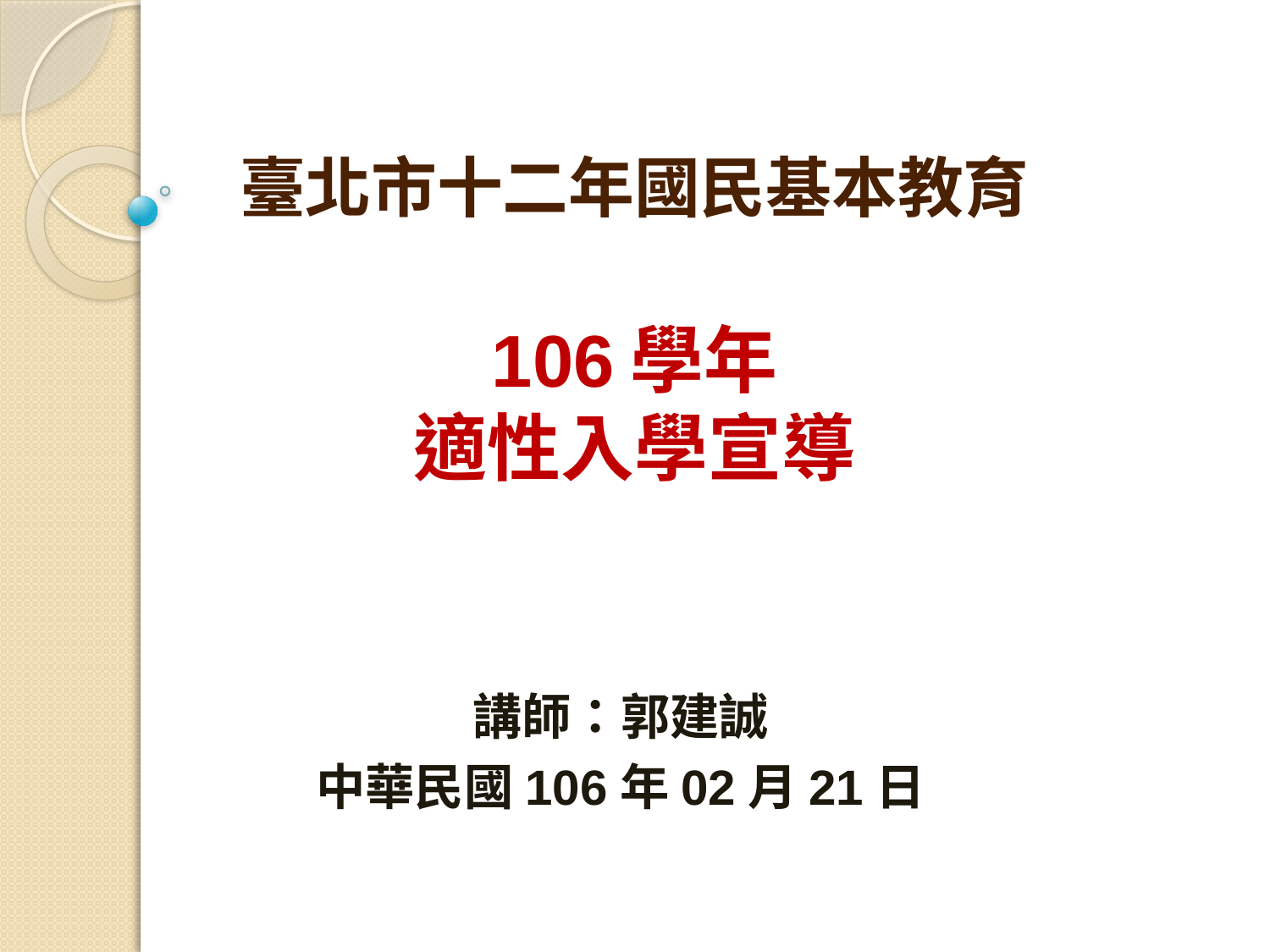

# 臺北市十二年國民基本教育 106學年 適性入學宣導
講師：郭建誠
中華民國106年02月21日